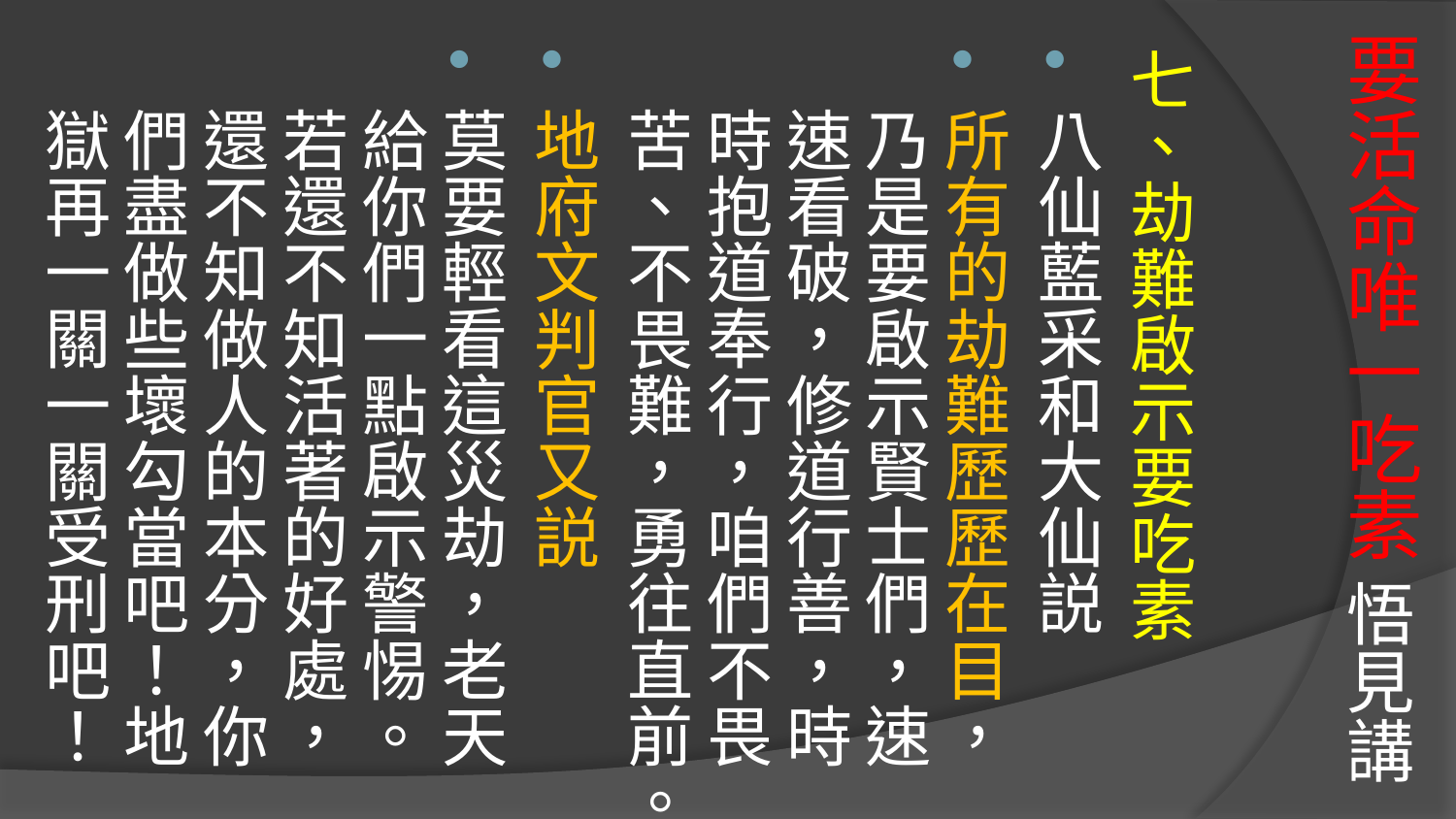

# 要活命唯一吃素 悟見講
七、劫難啟示要吃素
八仙藍采和大仙説
所有的劫難歷歷在目，乃是要啟示賢士們，速速看破，修道行善，時時抱道奉行，咱們不畏苦、不畏難，勇往直前。
地府文判官又説
莫要輕看這災劫，老天給你們一點啟示警惕。若還不知活著的好處，還不知做人的本分，你們盡做些壞勾當吧！地獄再一關一關受刑吧！